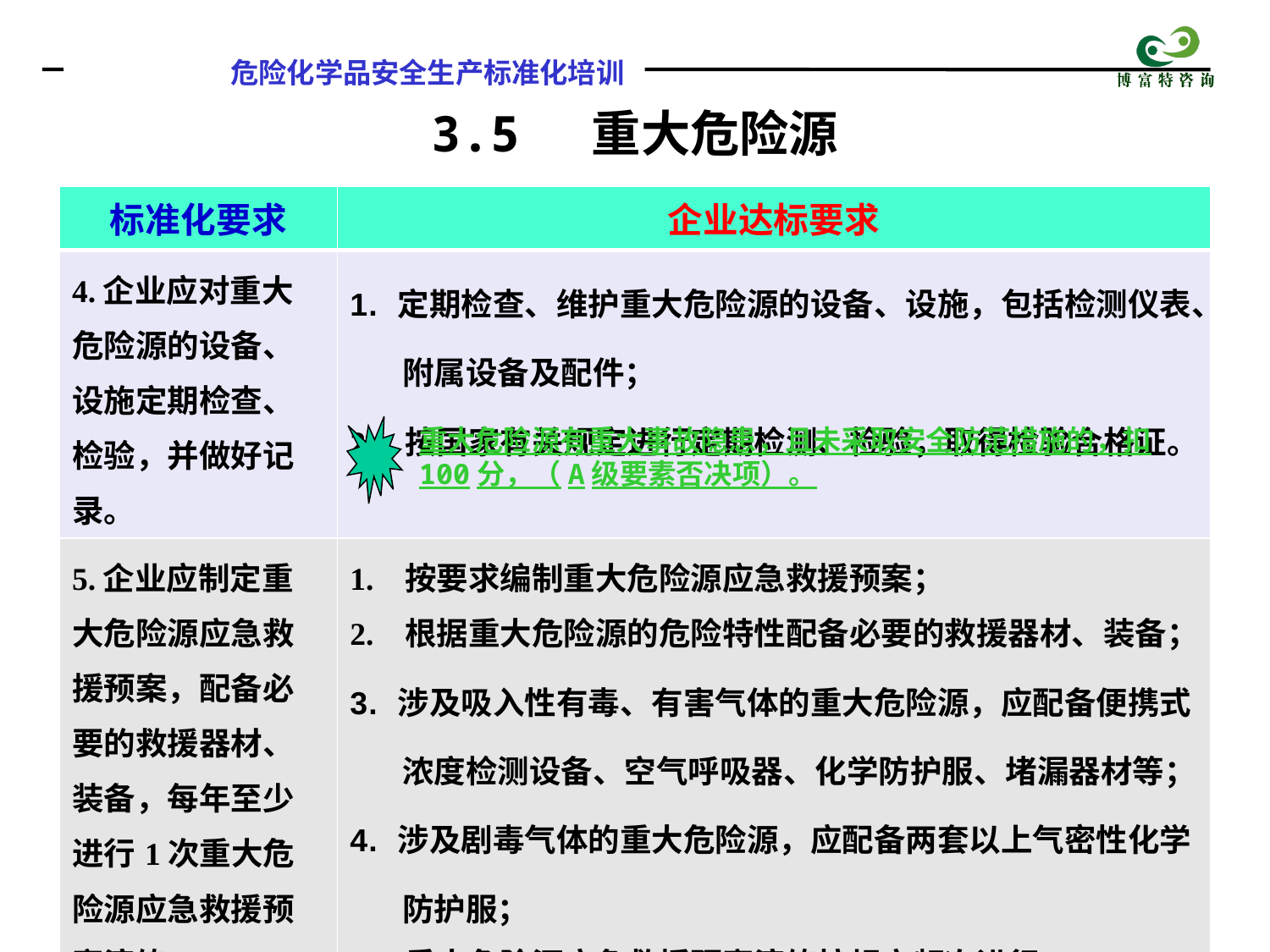

3.5  重大危险源
| 标准化要求 | 企业达标要求 |
| --- | --- |
| 4.企业应对重大危险源的设备、设施定期检查、检验，并做好记录。 | 定期检查、维护重大危险源的设备、设施，包括检测仪表、 附属设备及配件； 2. 按国家有关规定进行定期检测、检验，取得检验合格证。 |
| 5.企业应制定重大危险源应急救援预案，配备必要的救援器材、装备，每年至少进行1次重大危险源应急救援预案演练。 | 1. 按要求编制重大危险源应急救援预案； 2. 根据重大危险源的危险特性配备必要的救援器材、装备； 涉及吸入性有毒、有害气体的重大危险源，应配备便携式 浓度检测设备、空气呼吸器、化学防护服、堵漏器材等； 涉及剧毒气体的重大危险源，应配备两套以上气密性化学 防护服； 5. 重大危险源应急救援预案演练按规定频次进行。 |

重大危险源有重大事故隐患，且未采取安全防范措施的，扣100分，（A级要素否决项）。